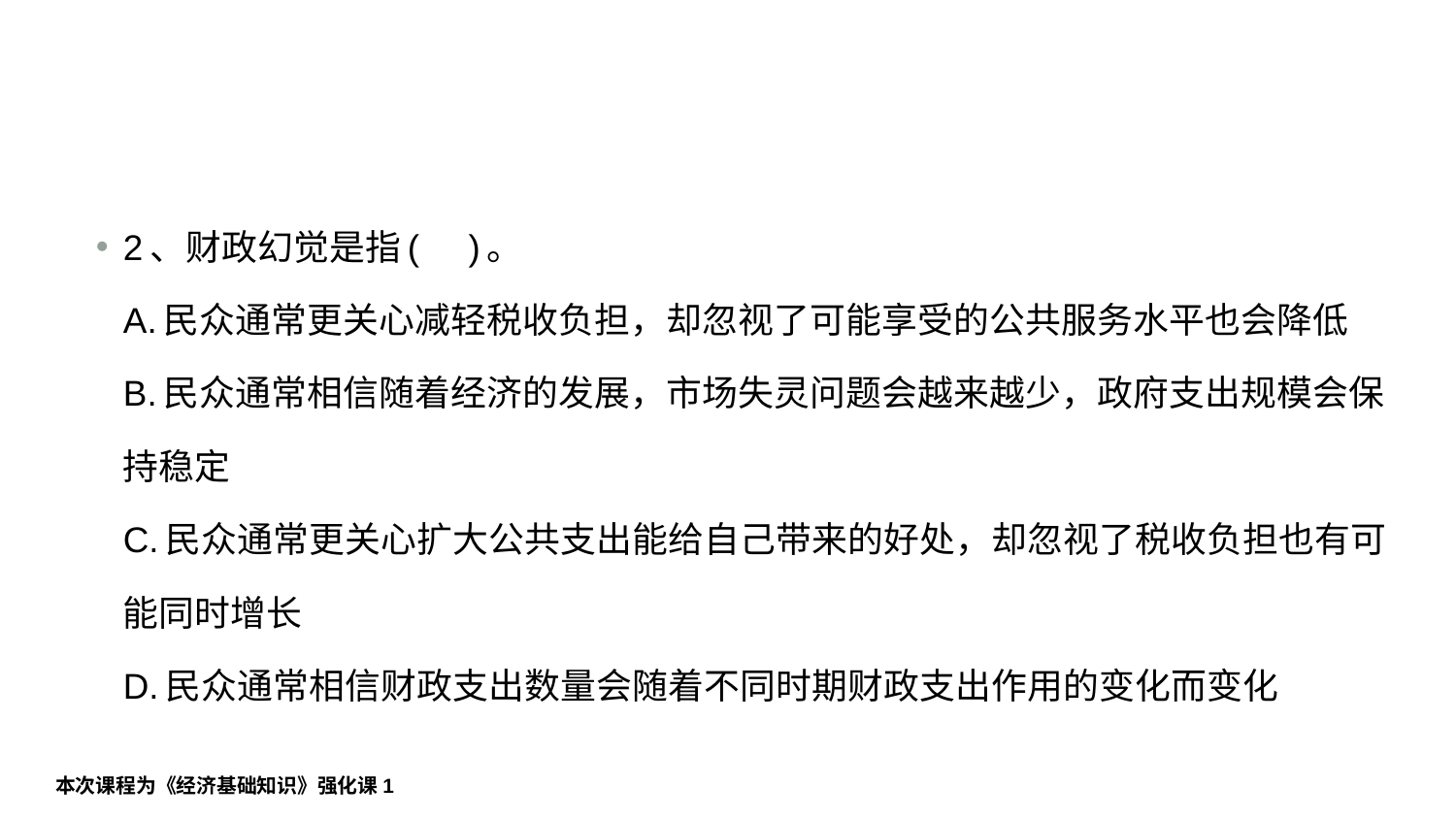

#

2、财政幻觉是指(　)。
A.民众通常更关心减轻税收负担，却忽视了可能享受的公共服务水平也会降低
B.民众通常相信随着经济的发展，市场失灵问题会越来越少，政府支出规模会保持稳定
C.民众通常更关心扩大公共支出能给自己带来的好处，却忽视了税收负担也有可能同时增长
D.民众通常相信财政支出数量会随着不同时期财政支出作用的变化而变化